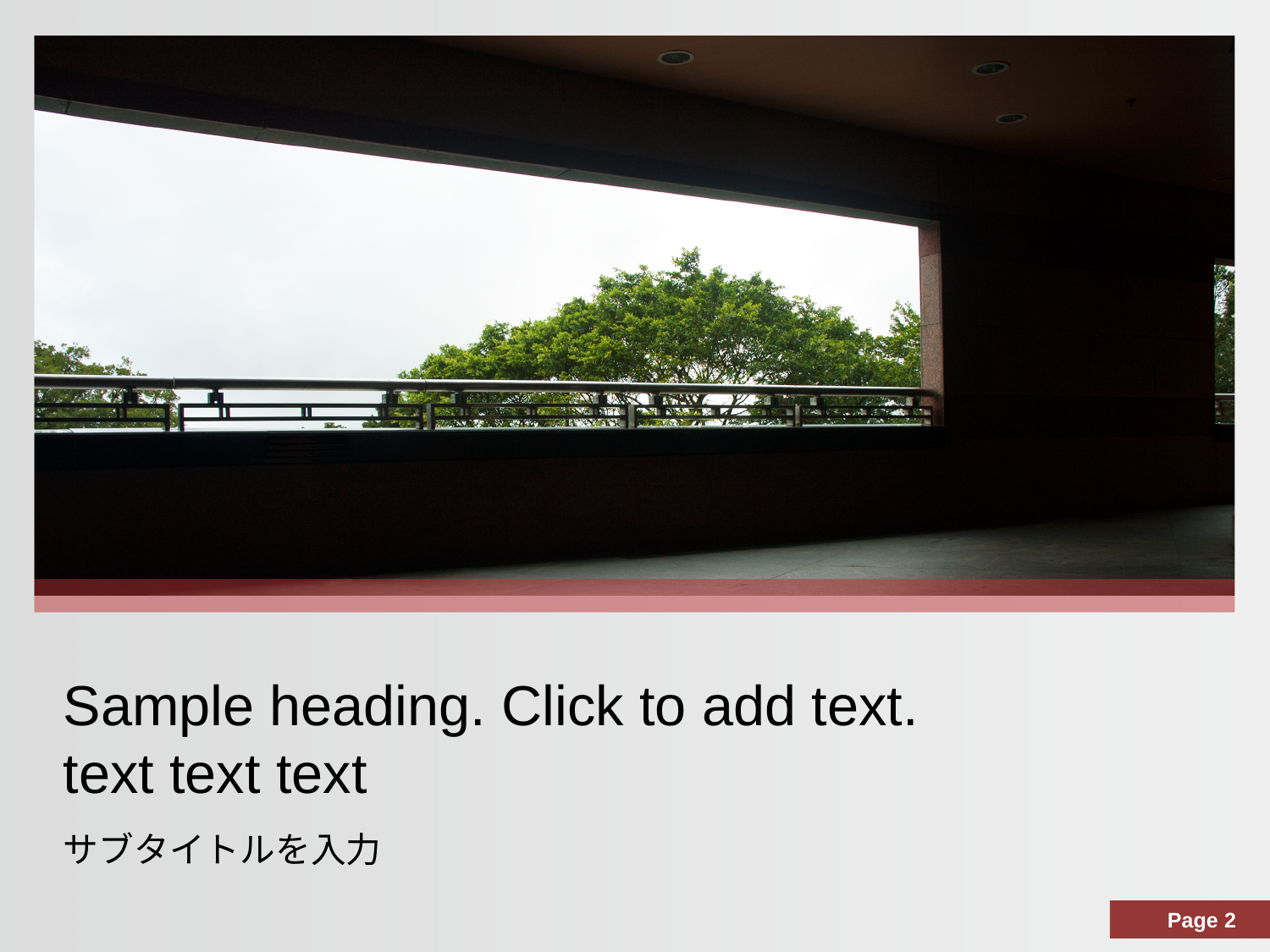

# Sample heading. Click to add text. text text text
サブタイトルを入力